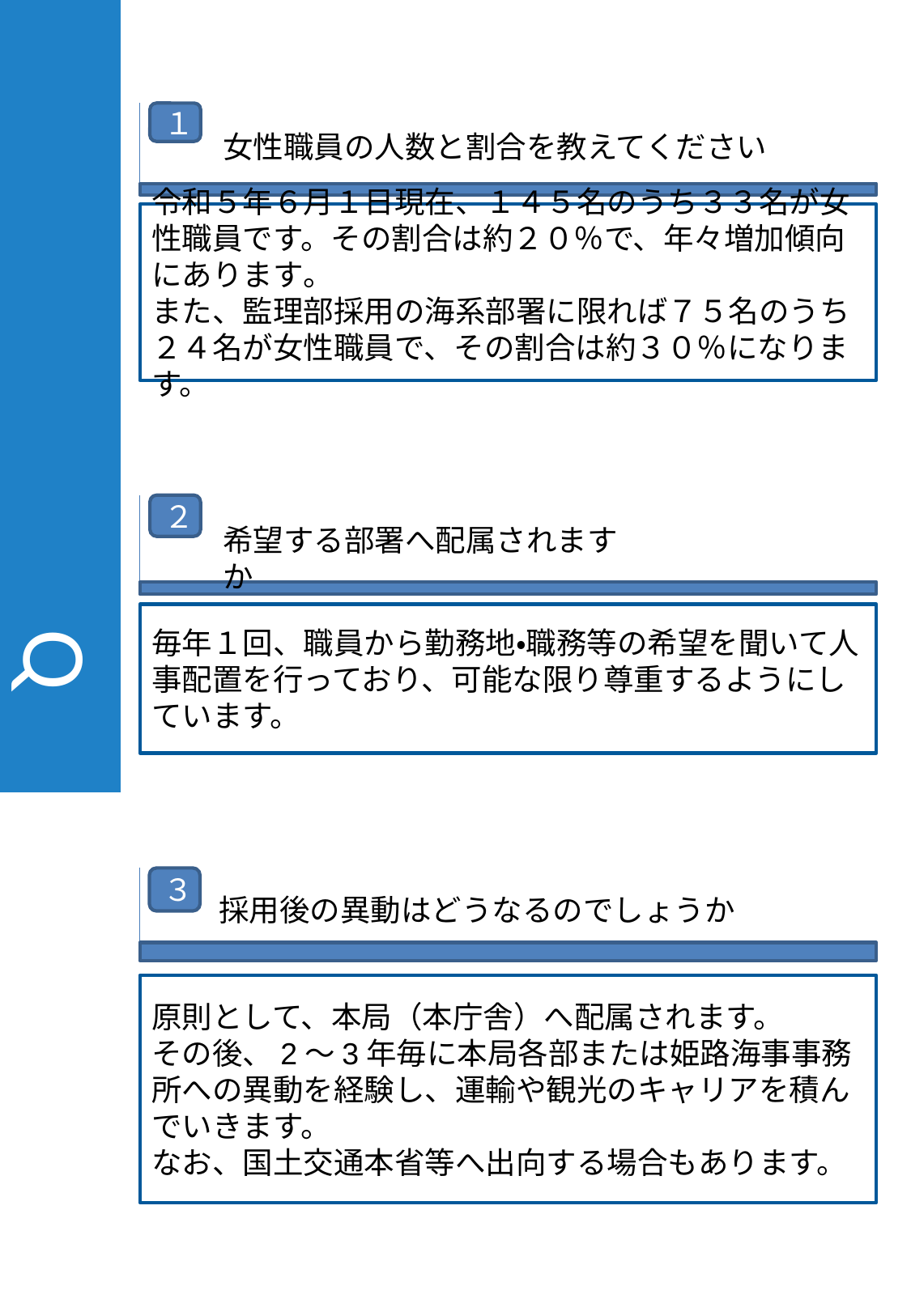

１
女性職員の人数と割合を教えてください
令和５年６月１日現在、１４５名のうち３３名が女性職員です。その割合は約２０％で、年々増加傾向にあります。
また、監理部採用の海系部署に限れば７５名のうち２４名が女性職員で、その割合は約３０％になります。

２
希望する部署へ配属されますか
毎年１回、職員から勤務地・職務等の希望を聞いて人事配置を行っており、可能な限り尊重するようにしています。
　Q　&　A

３
採用後の異動はどうなるのでしょうか
原則として、本局（本庁舎）へ配属されます。
その後、2～3年毎に本局各部または姫路海事事務所への異動を経験し、運輸や観光のキャリアを積んでいきます。
なお、国土交通本省等へ出向する場合もあります。